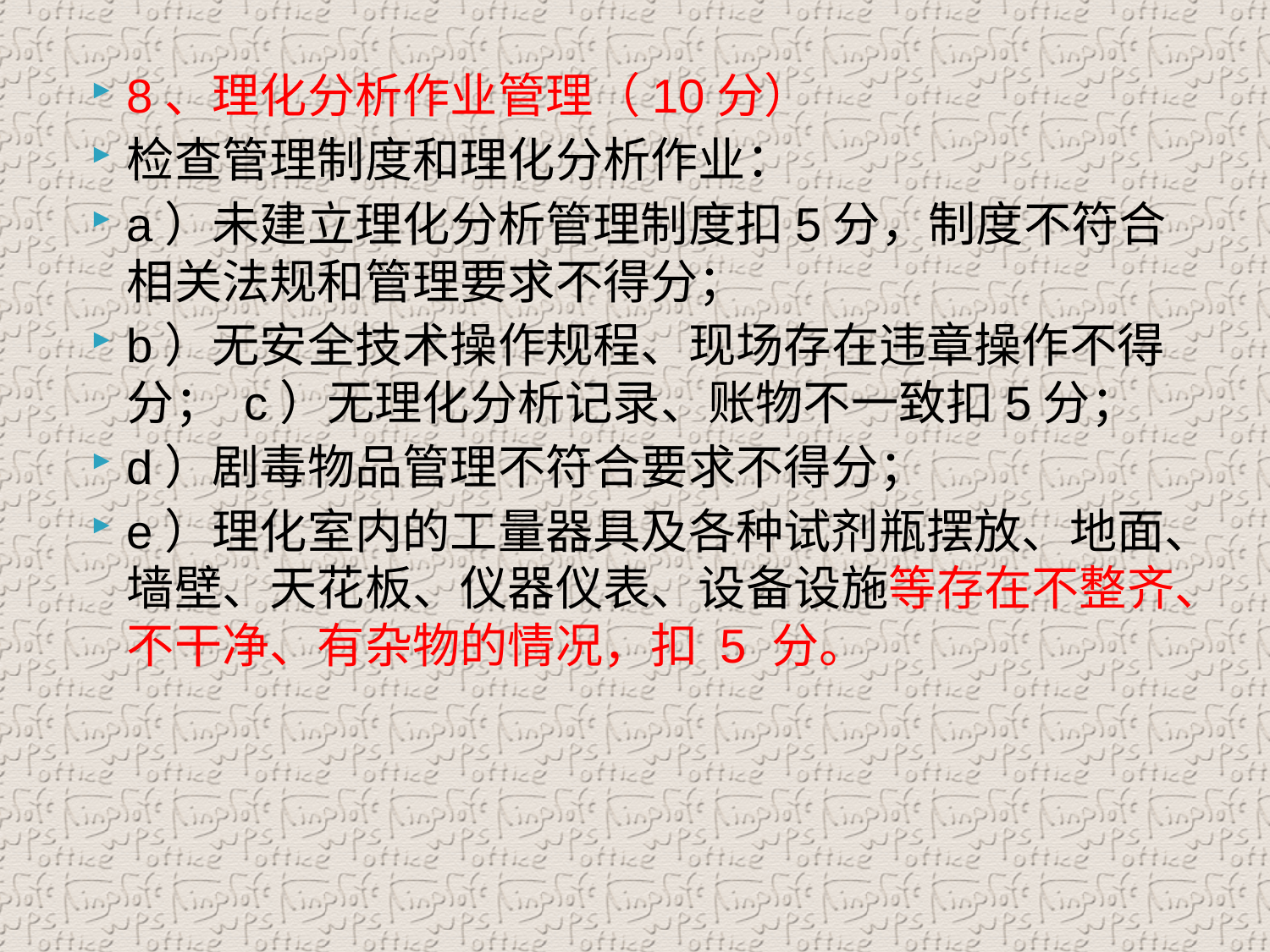

8、理化分析作业管理（10分）
检查管理制度和理化分析作业：
a）未建立理化分析管理制度扣5分，制度不符合相关法规和管理要求不得分；
b）无安全技术操作规程、现场存在违章操作不得分； c）无理化分析记录、账物不一致扣5分；
d）剧毒物品管理不符合要求不得分；
e）理化室内的工量器具及各种试剂瓶摆放、地面、墙壁、天花板、仪器仪表、设备设施等存在不整齐、不干净、有杂物的情况，扣 5 分。